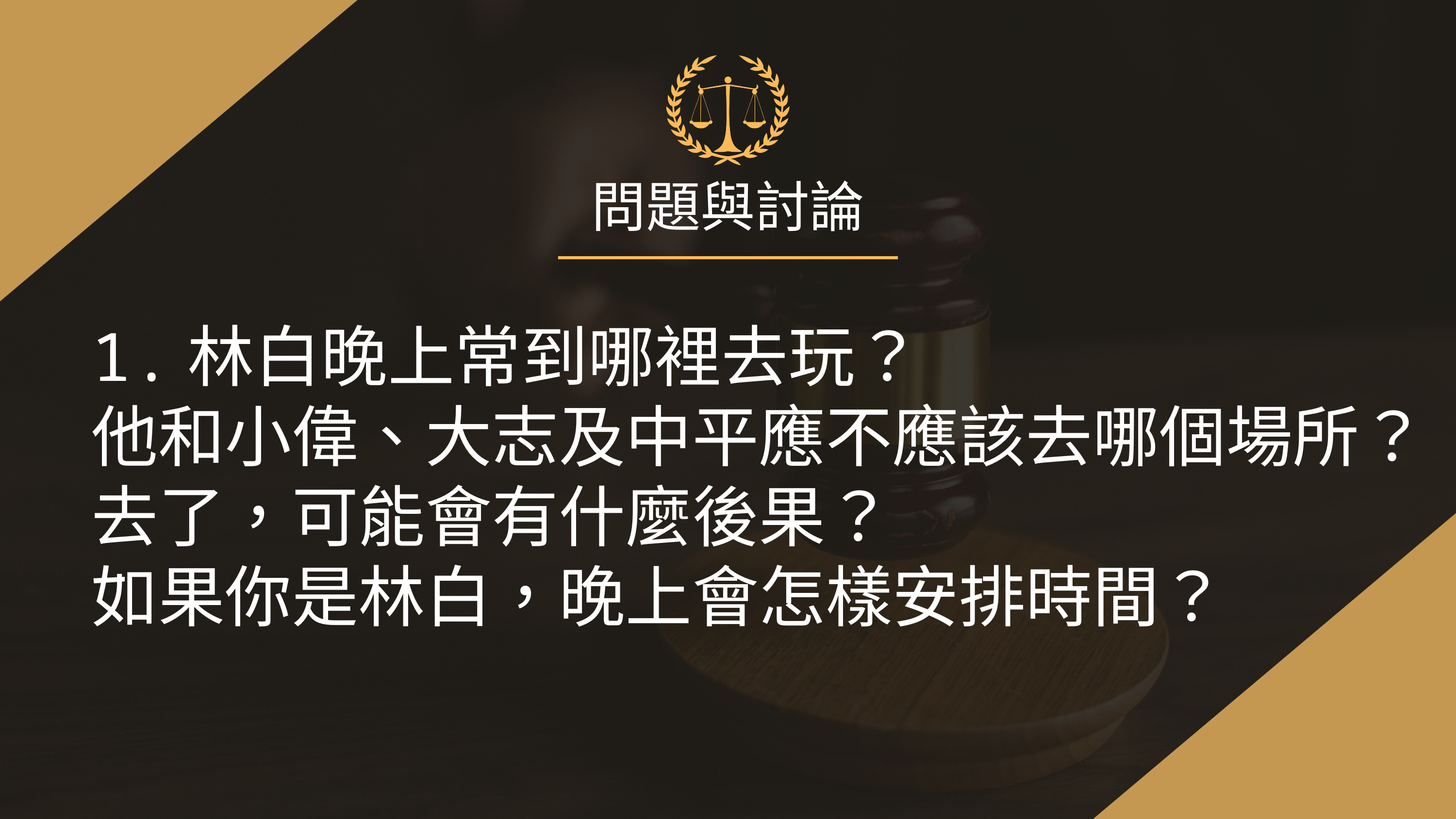

問題與討論

1.林白晚上常到哪裡去玩？
他和小偉、大志及中平應不應該去哪個場所？
去了，可能會有什麼後果？
如果你是林白，晚上會怎樣安排時間？